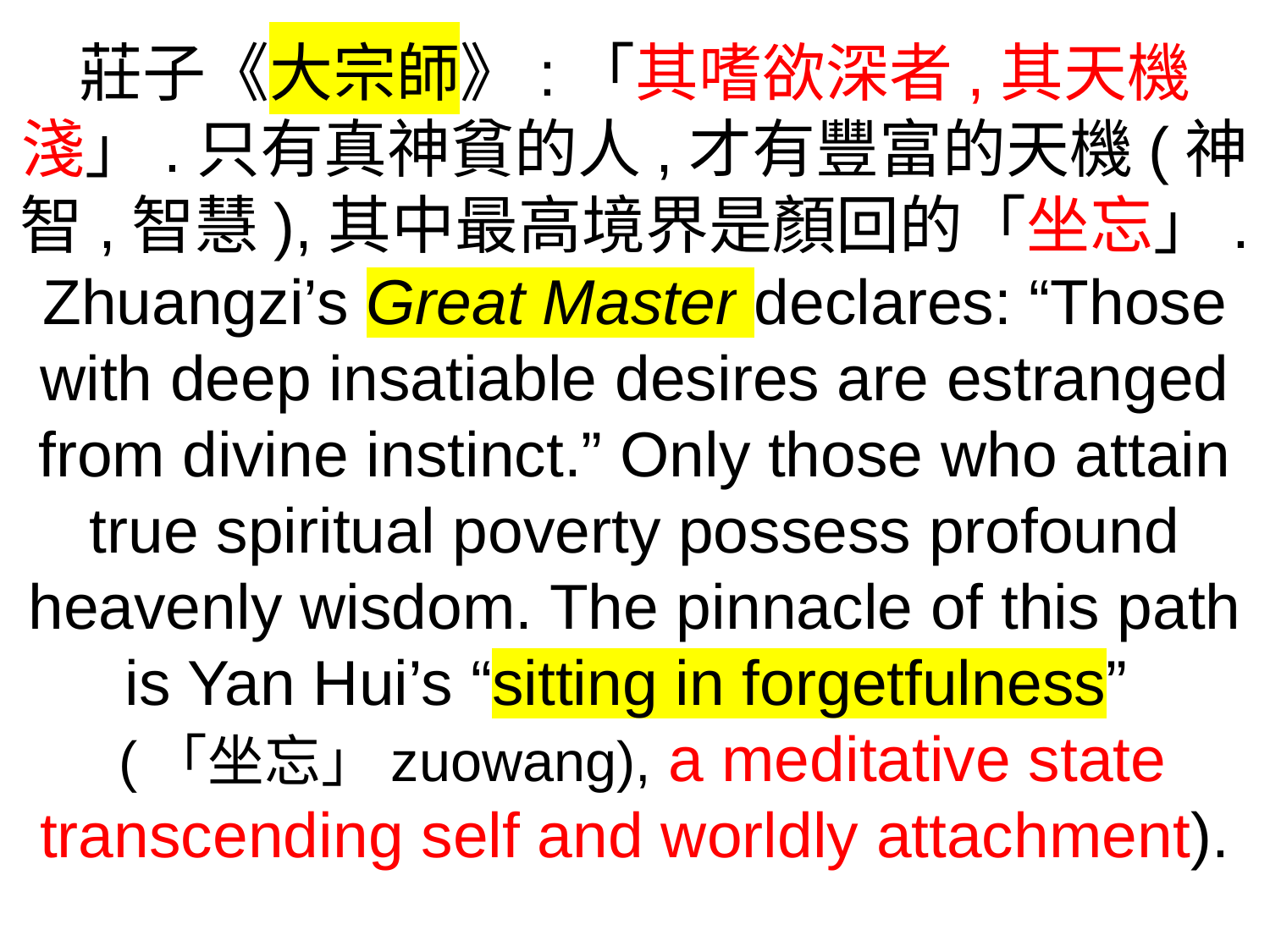

莊子《大宗師》:「其嗜欲深者,其天機淺」.只有真神貧的人,才有豐富的天機(神智,智慧),其中最高境界是顏回的「坐忘」.
Zhuangzi’s Great Master declares: “Those with deep insatiable desires are estranged from divine instinct.” Only those who attain true spiritual poverty possess profound heavenly wisdom. The pinnacle of this path is Yan Hui’s “sitting in forgetfulness”
 (「坐忘」zuowang), a meditative state transcending self and worldly attachment).